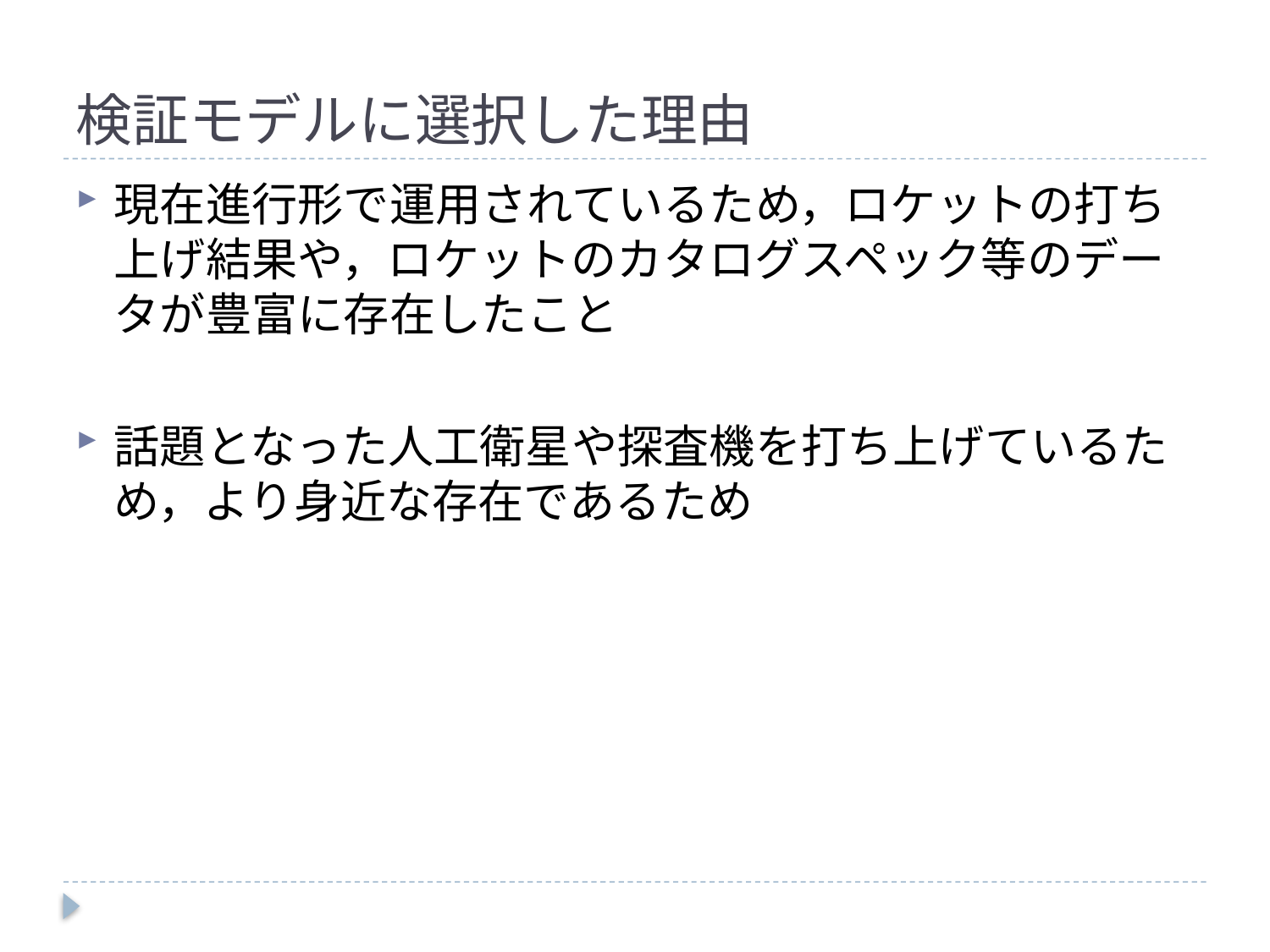

# 検証モデルに選択した理由
現在進行形で運用されているため，ロケットの打ち上げ結果や，ロケットのカタログスペック等のデータが豊富に存在したこと

話題となった人工衛星や探査機を打ち上げているため，より身近な存在であるため